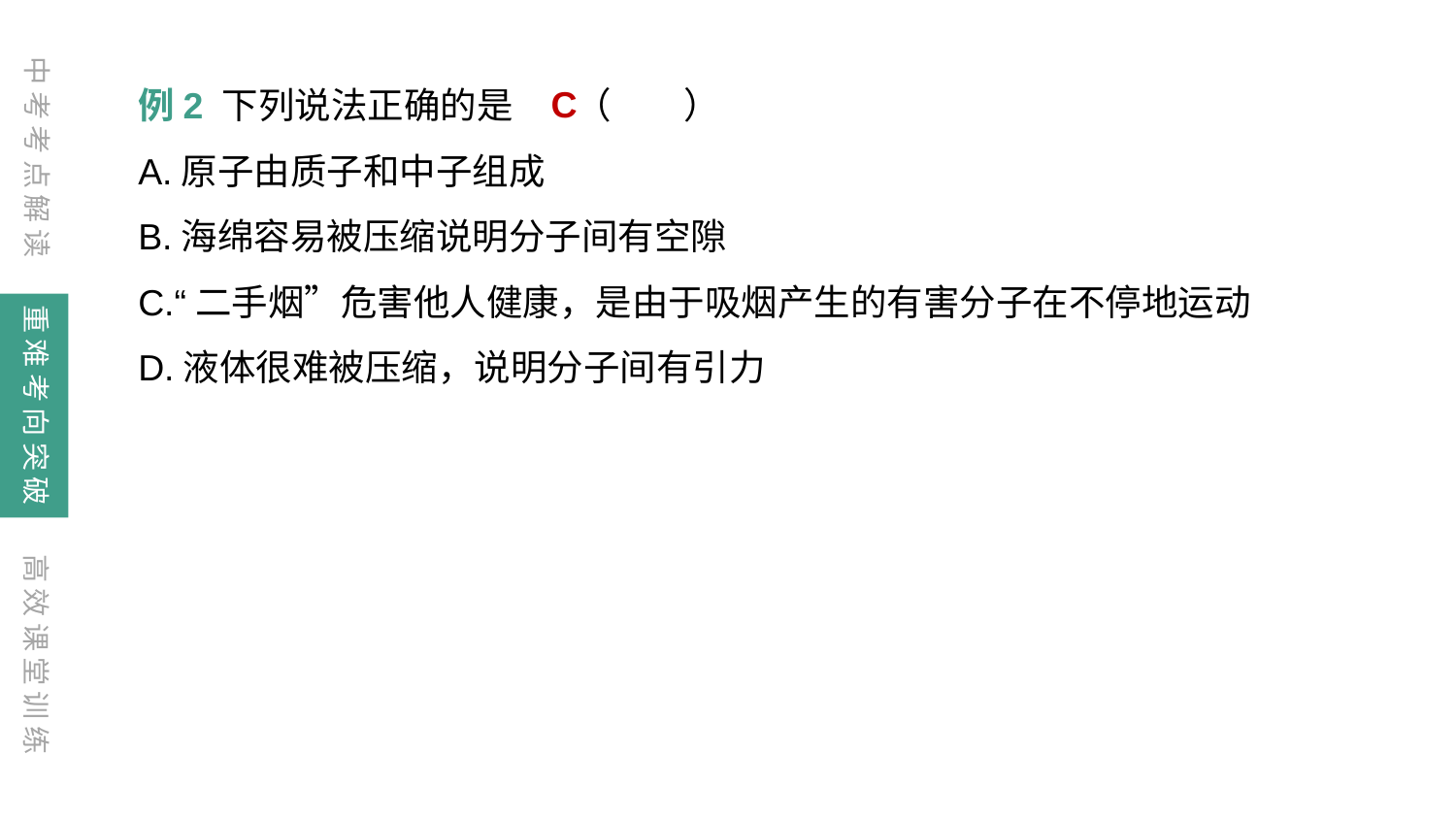

中考考点解读
C
例2 下列说法正确的是	（　　）
A.原子由质子和中子组成
B.海绵容易被压缩说明分子间有空隙
C.“二手烟”危害他人健康，是由于吸烟产生的有害分子在不停地运动
D.液体很难被压缩，说明分子间有引力
重难考向突破

高效课堂训练